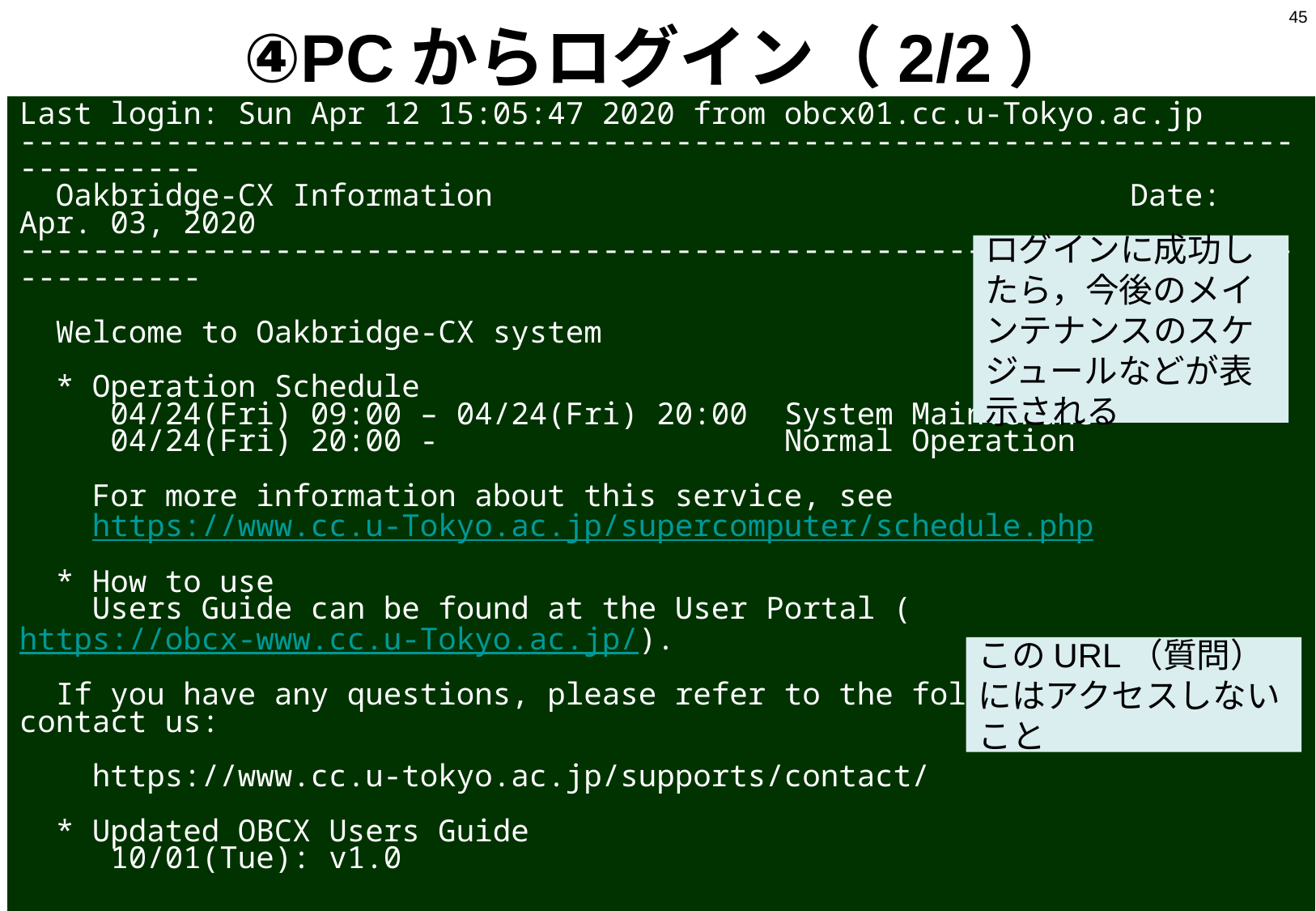

45
# ④PCからログイン（2/2）
Last login: Sun Apr 12 15:05:47 2020 from obcx01.cc.u-Tokyo.ac.jp
--------------------------------------------------------------------------------
  Oakbridge-CX Information                                   Date: Apr. 03, 2020
--------------------------------------------------------------------------------

  Welcome to Oakbridge-CX system

  * Operation Schedule
     04/24(Fri) 09:00 – 04/24(Fri) 20:00  System Maintenance
     04/24(Fri) 20:00 -                   Normal Operation

    For more information about this service, see
    https://www.cc.u-Tokyo.ac.jp/supercomputer/schedule.php

  * How to use
    Users Guide can be found at the User Portal (https://obcx-www.cc.u-Tokyo.ac.jp/).

  If you have any questions, please refer to the following URL and contact us:

    https://www.cc.u-tokyo.ac.jp/supports/contact/

  * Updated OBCX Users Guide
     10/01(Tue): v1.0

Set your email address on the User Portal [https://obcx-www.cc.u-tokyo.ac.jp]

[t65XYZ@obcx01 ~]$
ログインに成功したら，今後のメインテナンスのスケジュールなどが表示される
このURL（質問）にはアクセスしないこと